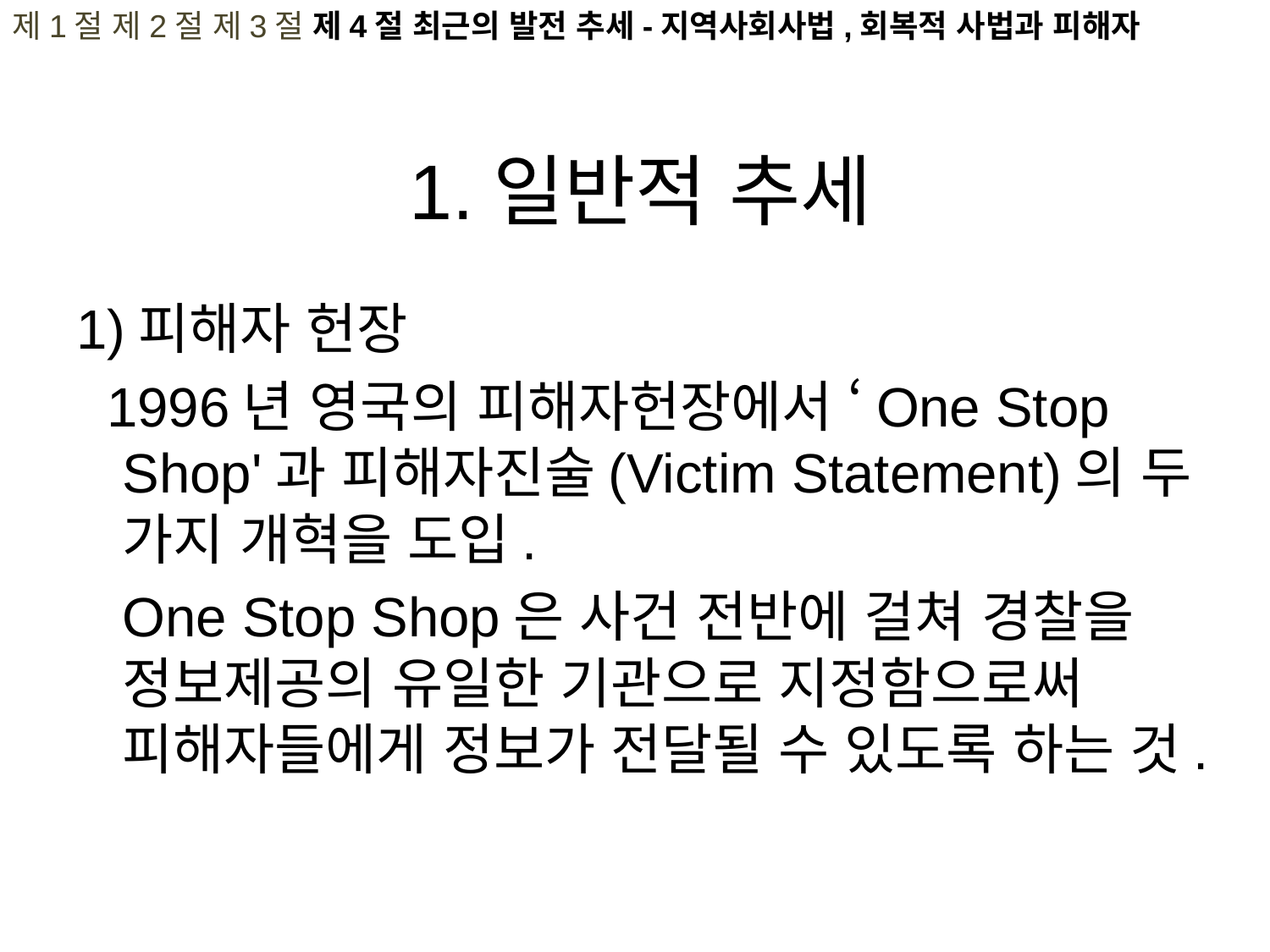

제1절 제2절 제3절 제4절 최근의 발전 추세-지역사회사법,회복적 사법과 피해자
# 1.일반적 추세
1)피해자 헌장
  1996년 영국의 피해자헌장에서 ‘One Stop Shop'과 피해자진술(Victim Statement)의 두 가지 개혁을 도입.
   One Stop Shop은 사건 전반에 걸쳐 경찰을 정보제공의 유일한 기관으로 지정함으로써 피해자들에게 정보가 전달될 수 있도록 하는 것.